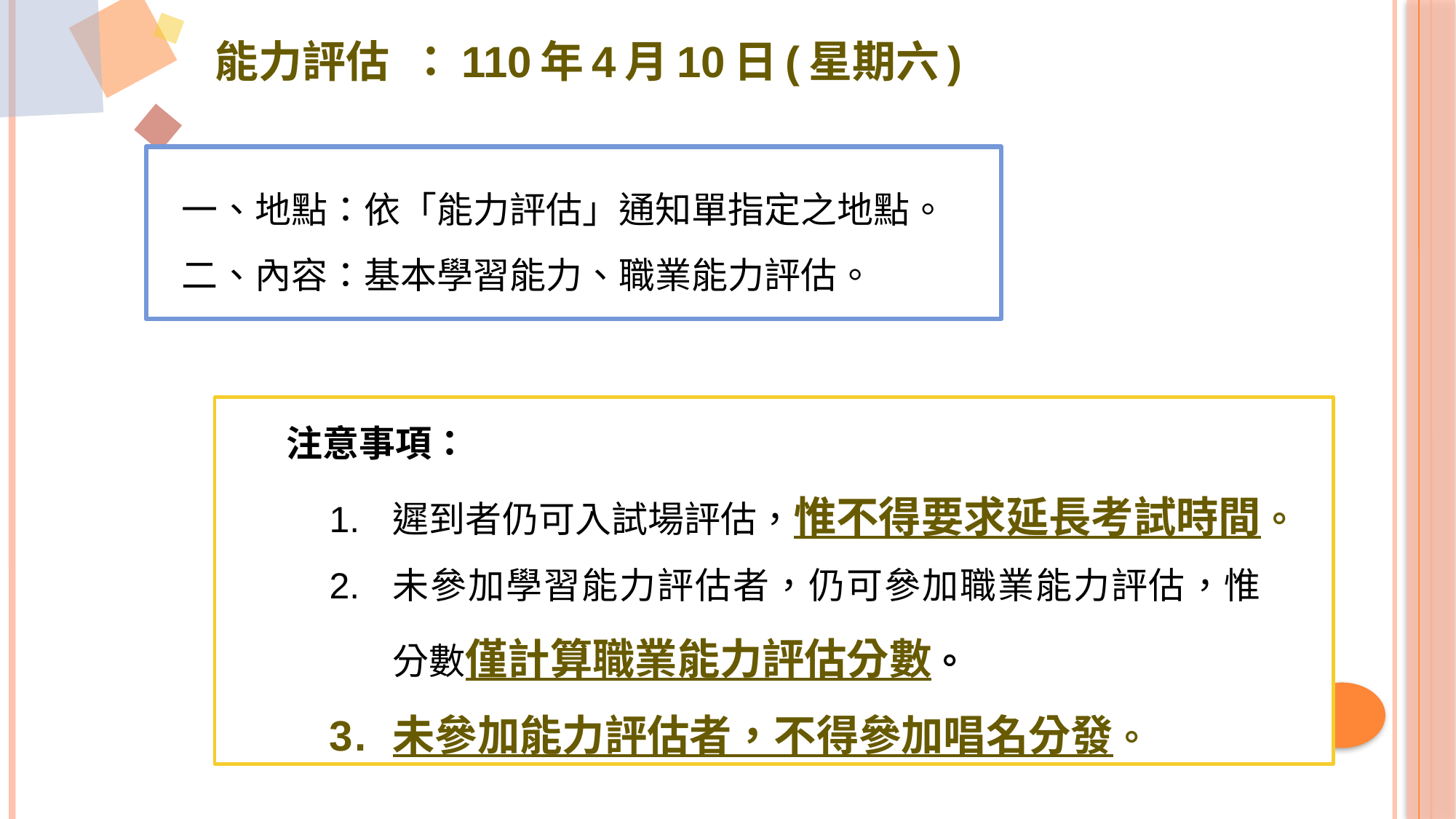

能力評估  ：110年4月10日(星期六)

一、地點：依「能力評估」通知單指定之地點。
二、內容：基本學習能力、職業能力評估。
注意事項：
遲到者仍可入試場評估，惟不得要求延長考試時間。
未參加學習能力評估者，仍可參加職業能力評估，惟分數僅計算職業能力評估分數。
未參加能力評估者，不得參加唱名分發。